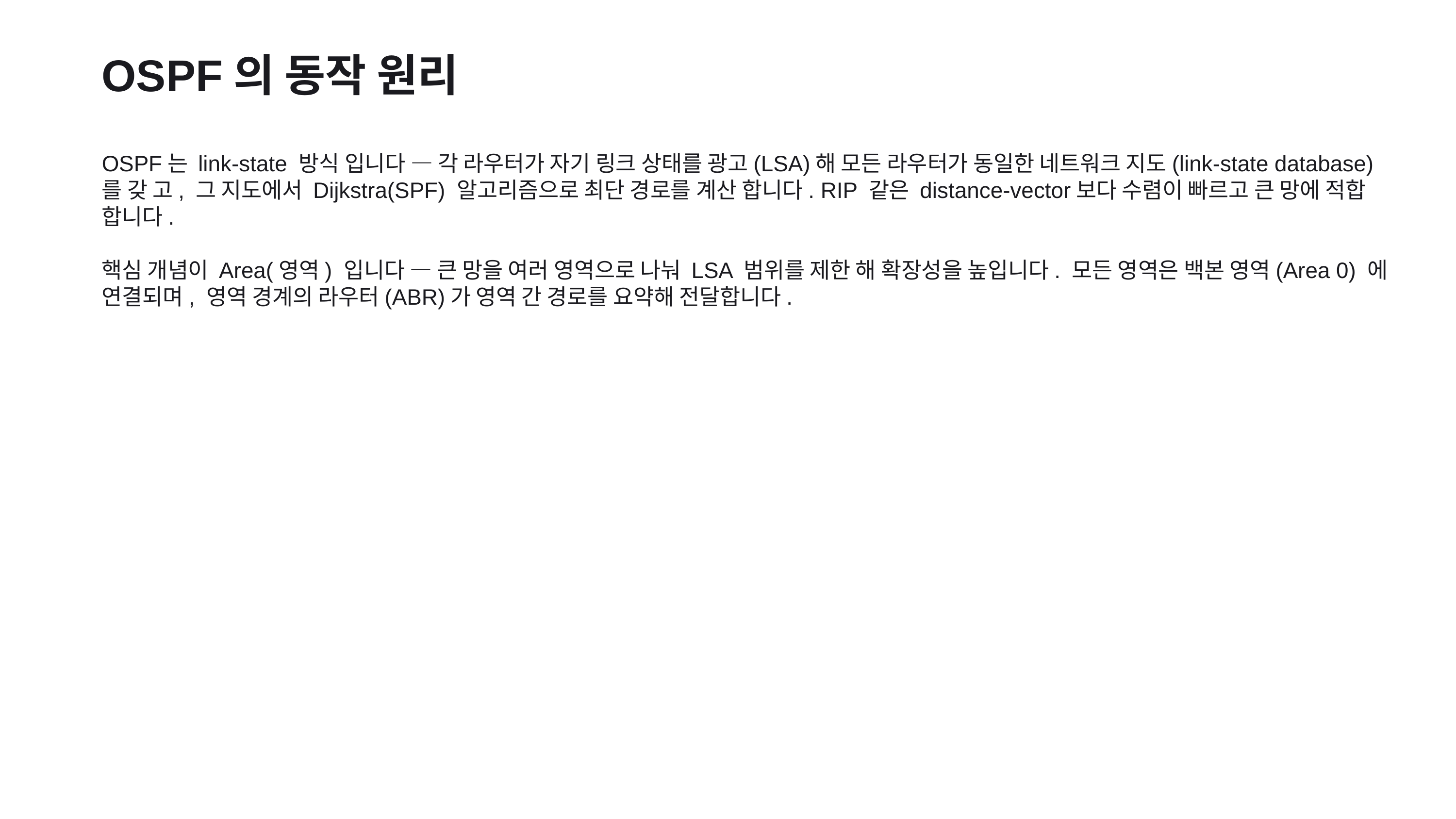

OSPF의 동작 원리
OSPF는 link-state 방식 입니다 — 각 라우터가 자기 링크 상태를 광고(LSA)해 모든 라우터가 동일한 네트워크 지도(link-state database)를 갖 고, 그 지도에서 Dijkstra(SPF) 알고리즘으로 최단 경로를 계산 합니다. RIP 같은 distance-vector보다 수렴이 빠르고 큰 망에 적합 합니다.

핵심 개념이 Area(영역) 입니다 — 큰 망을 여러 영역으로 나눠 LSA 범위를 제한 해 확장성을 높입니다. 모든 영역은 백본 영역(Area 0) 에 연결되며, 영역 경계의 라우터(ABR)가 영역 간 경로를 요약해 전달합니다.